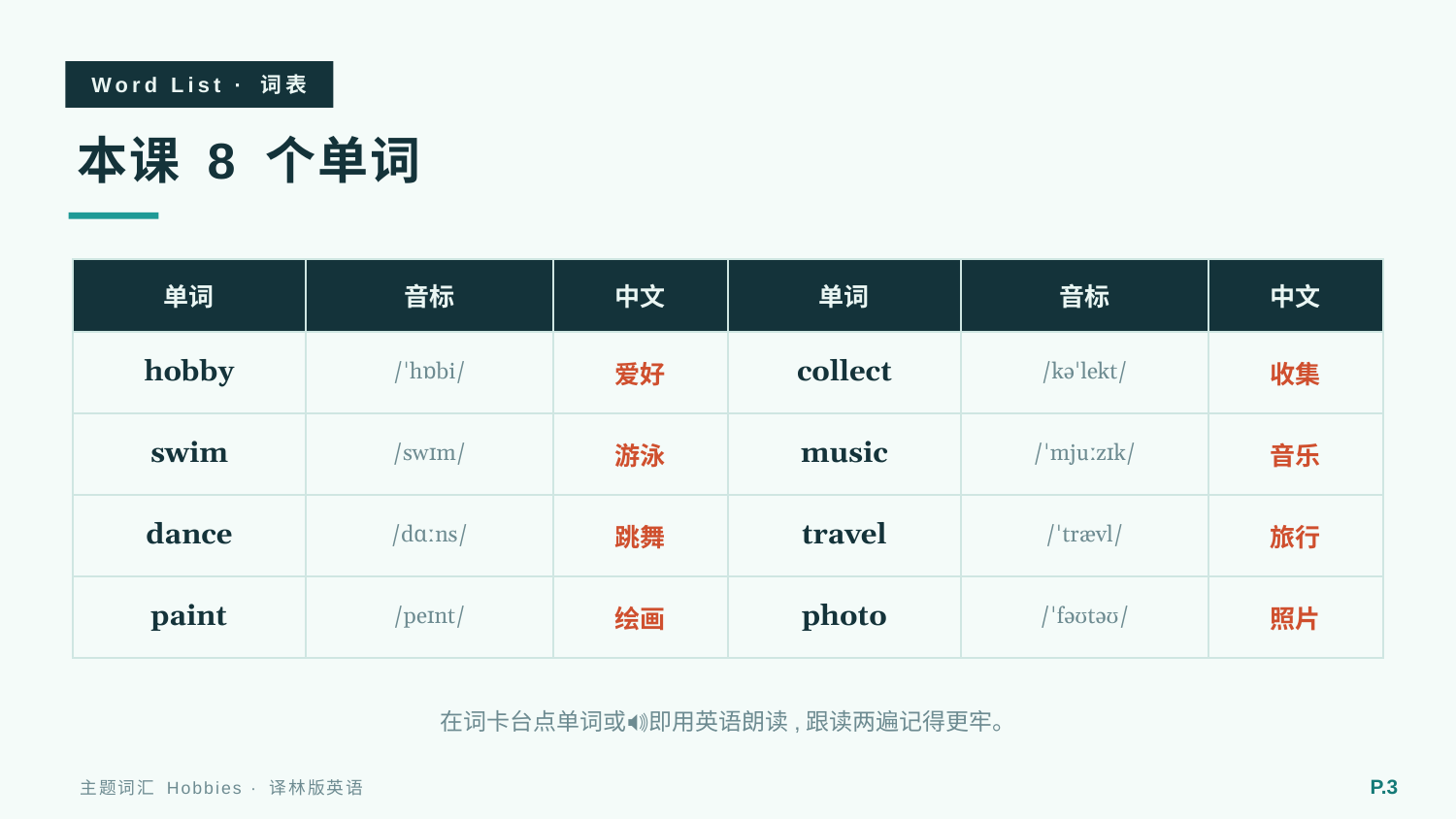

Word List · 词表

本课 8 个单词

| 单词 | 音标 | 中文 | 单词 | 音标 | 中文 |
| --- | --- | --- | --- | --- | --- |
| hobby | /ˈhɒbi/ | 爱好 | collect | /kəˈlekt/ | 收集 |
| swim | /swɪm/ | 游泳 | music | /ˈmjuːzɪk/ | 音乐 |
| dance | /dɑːns/ | 跳舞 | travel | /ˈtrævl/ | 旅行 |
| paint | /peɪnt/ | 绘画 | photo | /ˈfəʊtəʊ/ | 照片 |
在词卡台点单词或🔊即用英语朗读,跟读两遍记得更牢。
P.3
主题词汇 Hobbies · 译林版英语